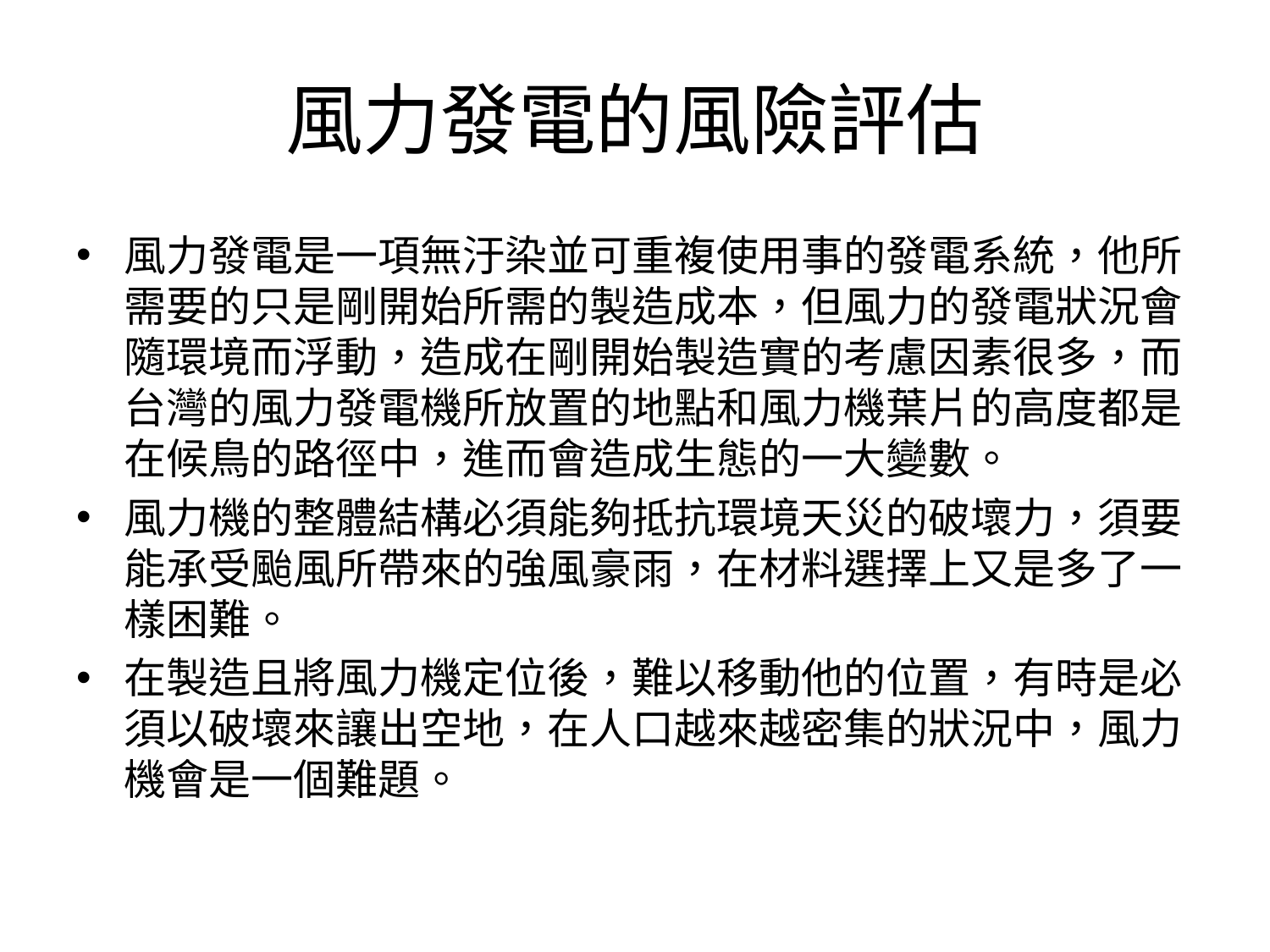

# 風力發電的風險評估
風力發電是一項無汙染並可重複使用事的發電系統，他所需要的只是剛開始所需的製造成本，但風力的發電狀況會隨環境而浮動，造成在剛開始製造實的考慮因素很多，而台灣的風力發電機所放置的地點和風力機葉片的高度都是在候鳥的路徑中，進而會造成生態的一大變數。
風力機的整體結構必須能夠抵抗環境天災的破壞力，須要能承受颱風所帶來的強風豪雨，在材料選擇上又是多了一樣困難。
在製造且將風力機定位後，難以移動他的位置，有時是必須以破壞來讓出空地，在人口越來越密集的狀況中，風力機會是一個難題。